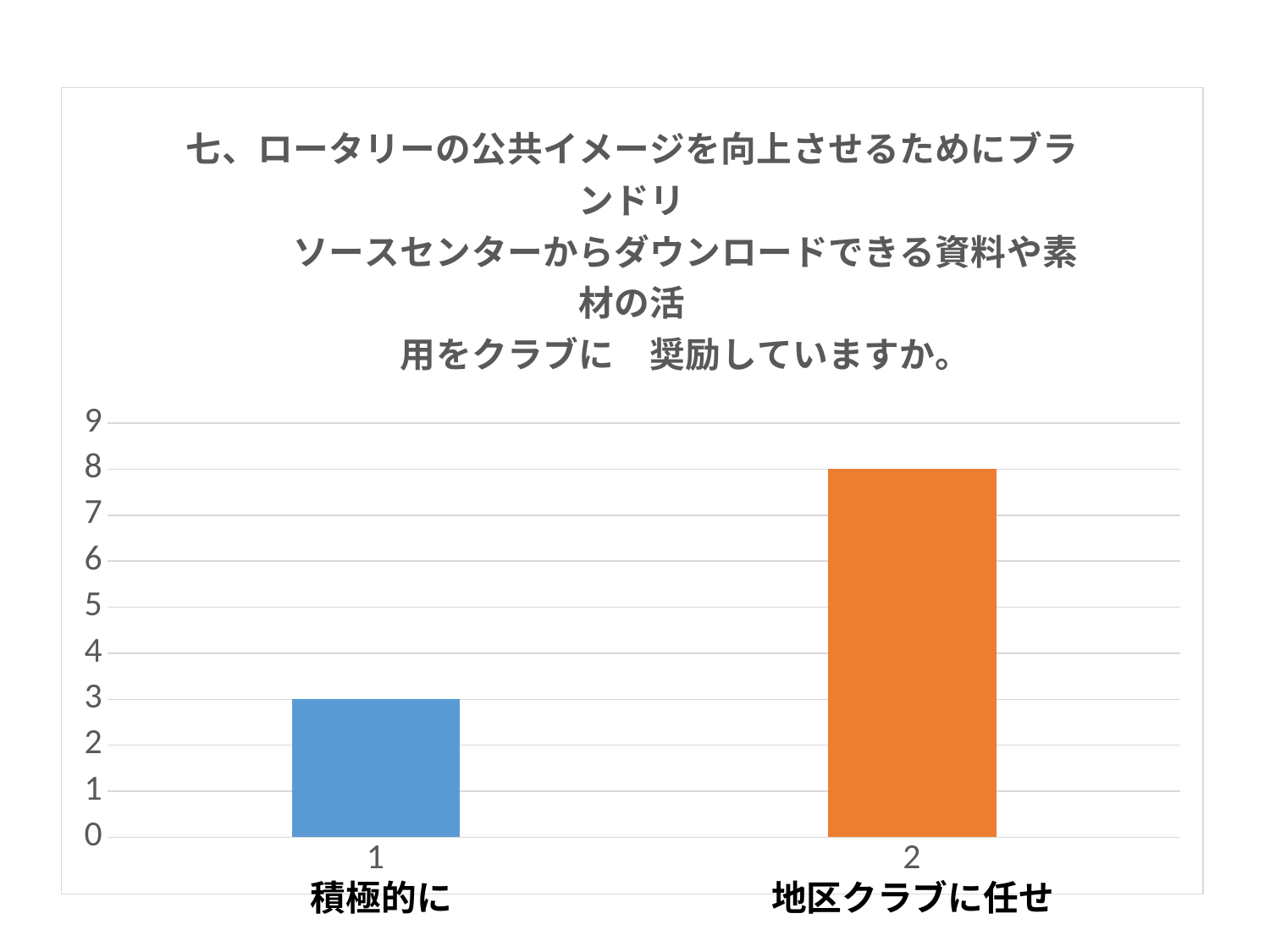

### Chart: 七、ロータリーの公共イメージを向上させるためにブランドリ
　　　ソースセンターからダウンロードできる資料や素材の活
　　　用をクラブに　奨励していますか。

| Category | 七 |
|---|---|
| 1 | 3.0 |
| 2 | 8.0 |
積極的に
地区クラブに任せ